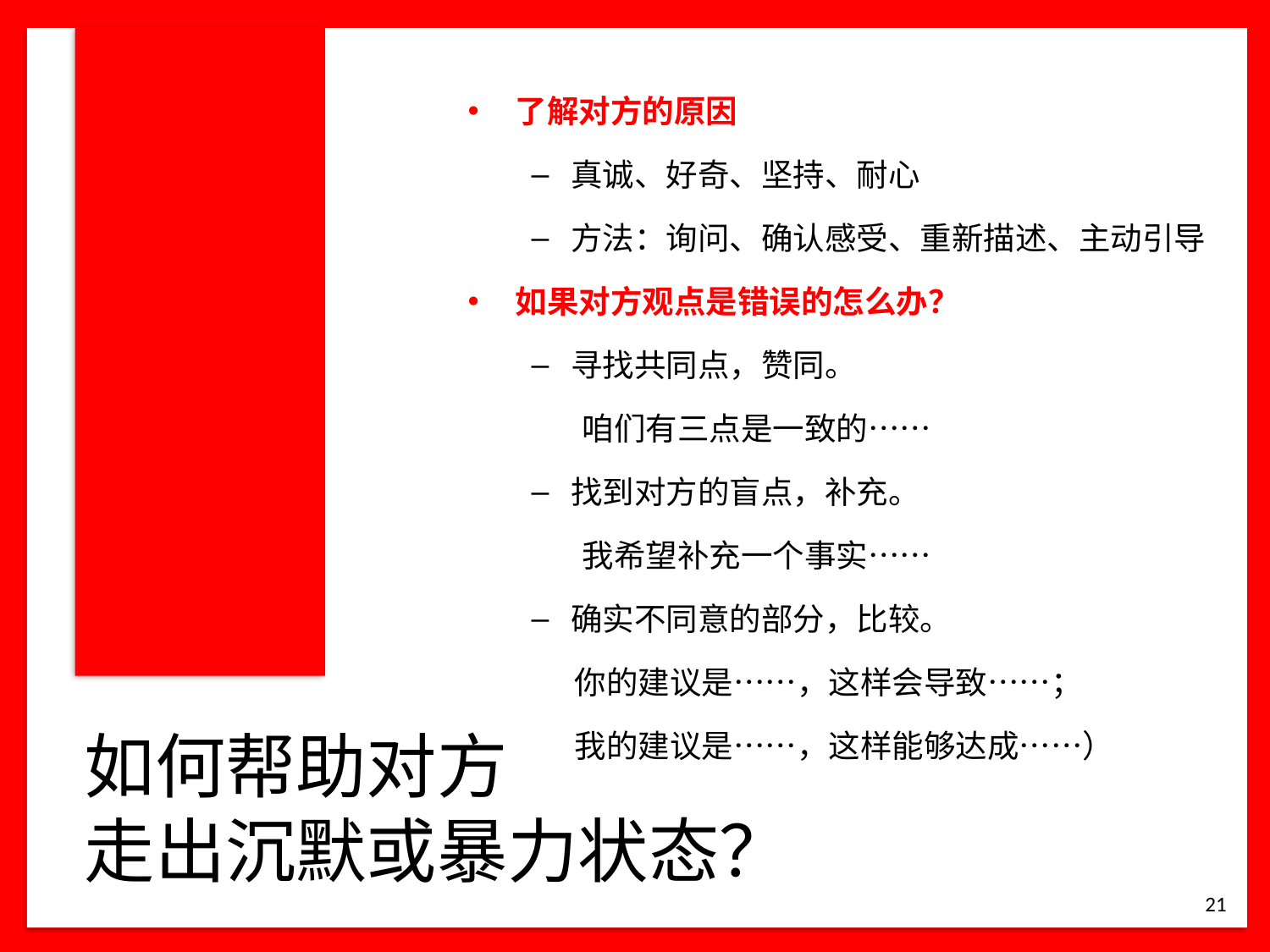

了解对方的原因
真诚、好奇、坚持、耐心
方法：询问、确认感受、重新描述、主动引导
如果对方观点是错误的怎么办？
寻找共同点，赞同。
      咱们有三点是一致的……
找到对方的盲点，补充。
      我希望补充一个事实……
确实不同意的部分，比较。
     你的建议是……，这样会导致……；
     我的建议是……，这样能够达成……）
# 如何帮助对方 走出沉默或暴力状态？